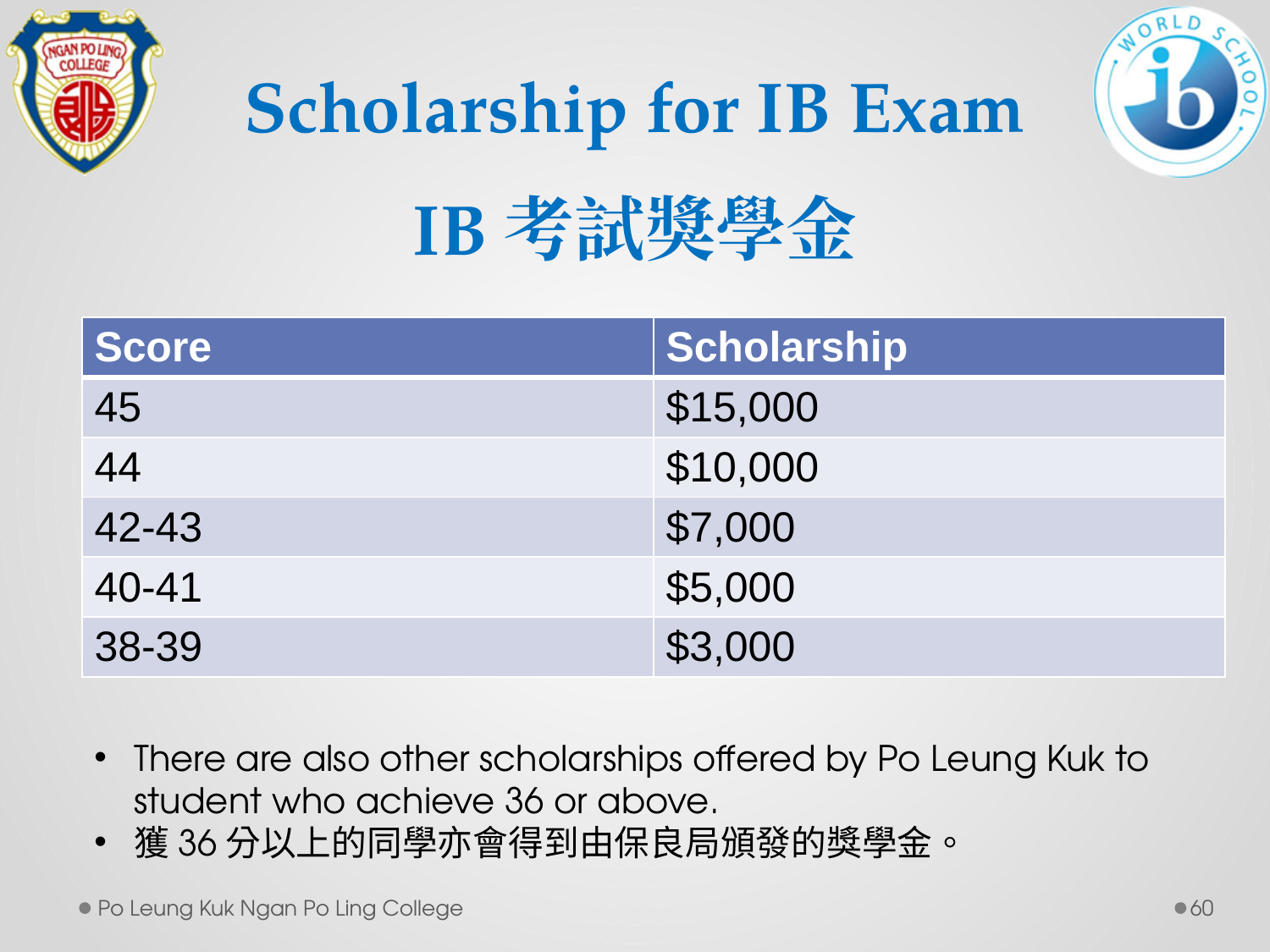

# Scholarship for IB Exam IB考試獎學金
| Score | Scholarship |
| --- | --- |
| 45 | $15,000 |
| 44 | $10,000 |
| 42-43 | $7,000 |
| 40-41 | $5,000 |
| 38-39 | $3,000 |
There are also other scholarships offered by Po Leung Kuk to student who achieve 36 or above.
獲36分以上的同學亦會得到由保良局頒發的獎學金。
Po Leung Kuk Ngan Po Ling College
60